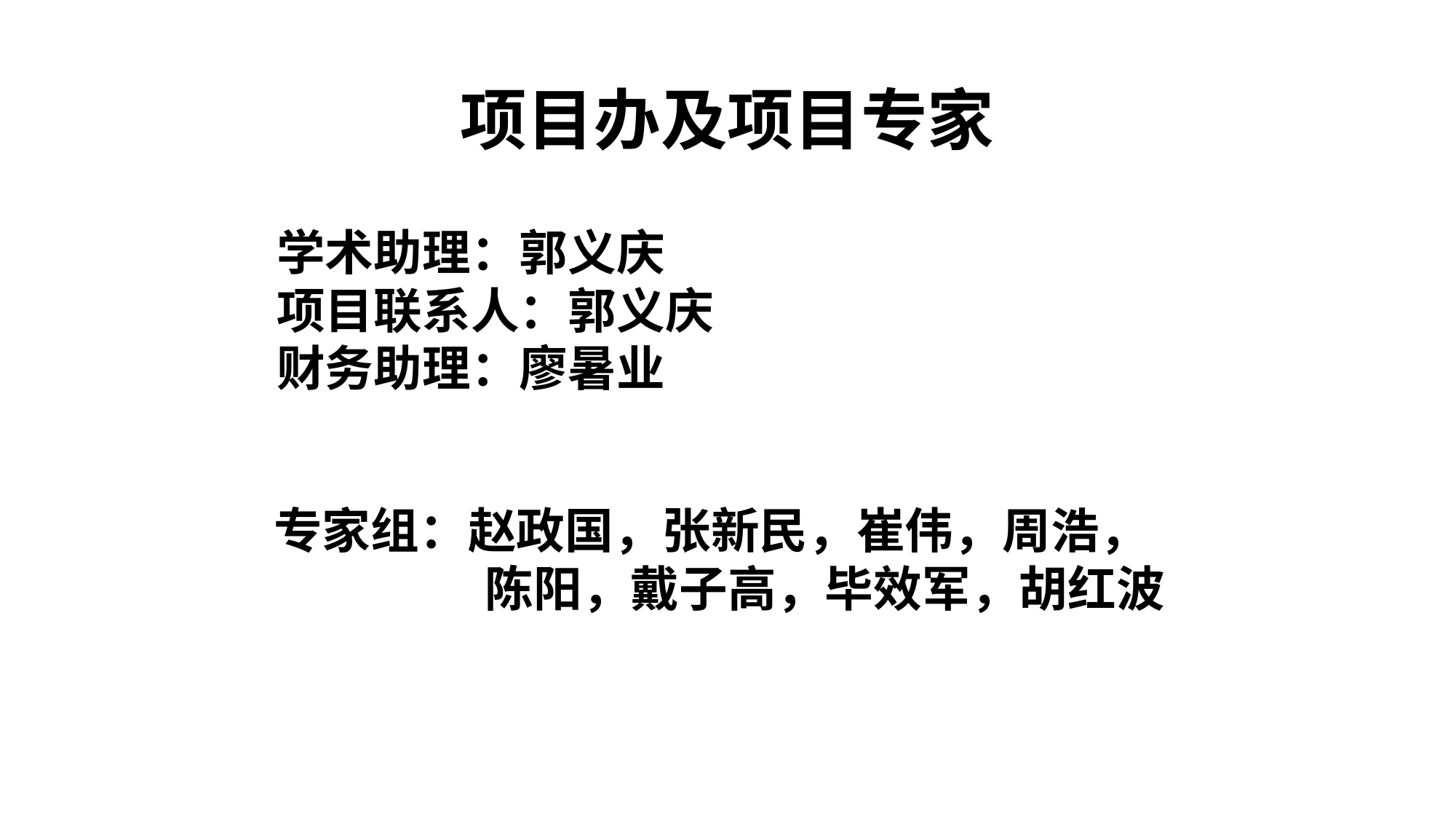

# 项目办及项目专家
学术助理：郭义庆
项目联系人：郭义庆
财务助理：廖暑业
专家组：赵政国，张新民，崔伟，周浩，
                  陈阳，戴子高，毕效军，胡红波